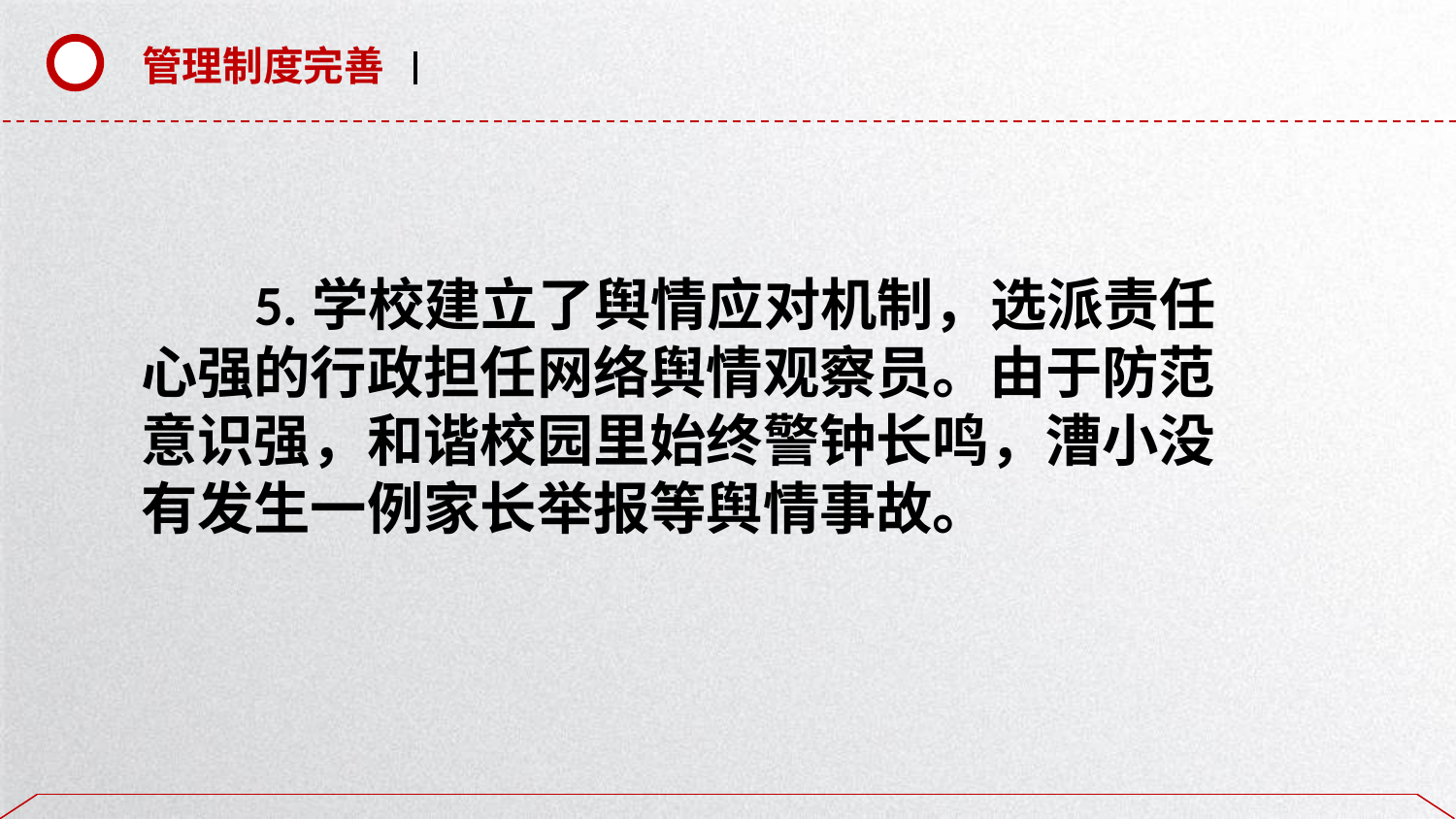

管理制度完善

5.学校建立了舆情应对机制，选派责任心强的行政担任网络舆情观察员。由于防范意识强，和谐校园里始终警钟长鸣，漕小没有发生一例家长举报等舆情事故。